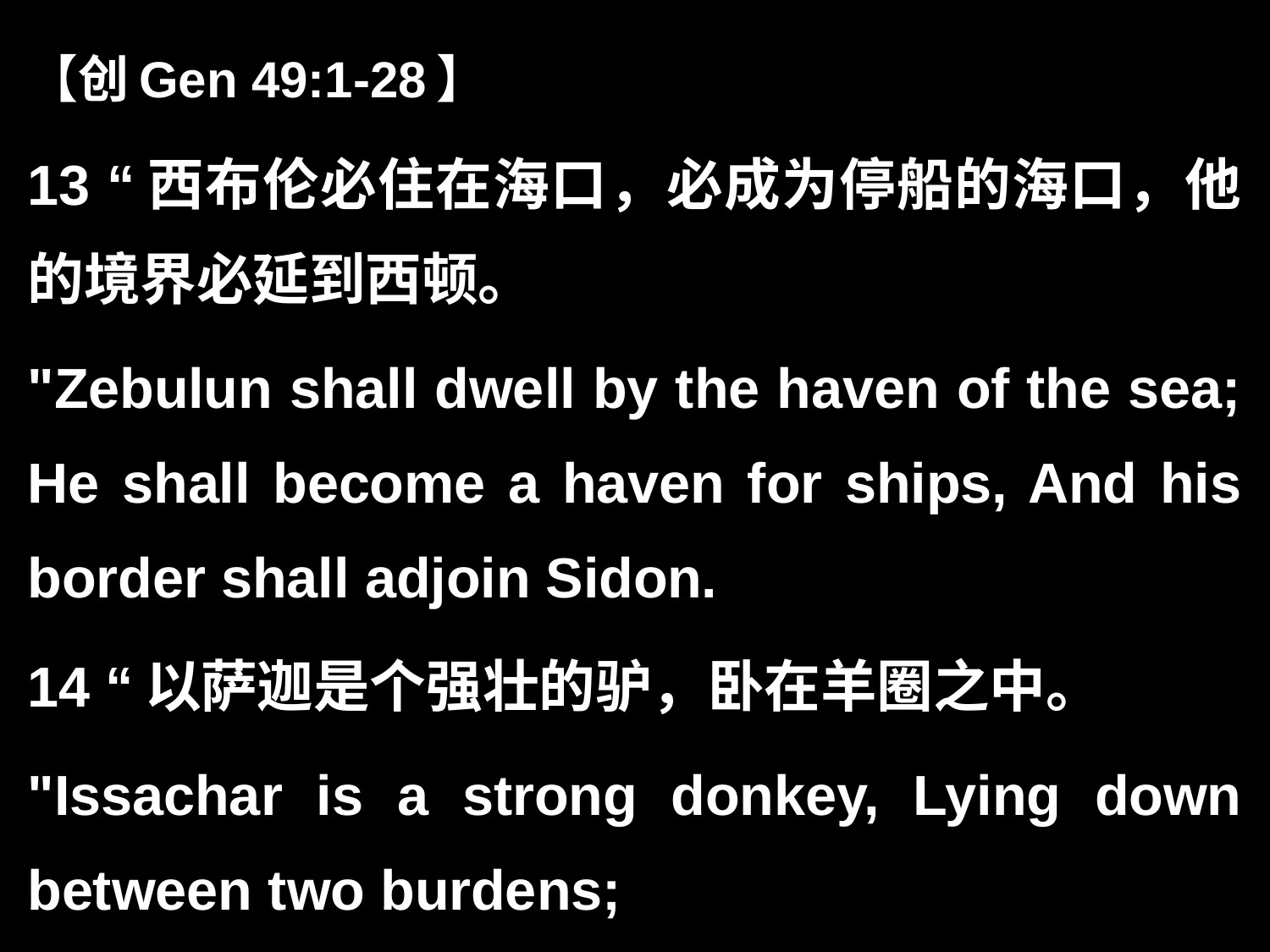

【创Gen 49:1-28】
13 “西布伦必住在海口，必成为停船的海口，他的境界必延到西顿。
"Zebulun shall dwell by the haven of the sea; He shall become a haven for ships, And his border shall adjoin Sidon.
14 “以萨迦是个强壮的驴，卧在羊圈之中。
"Issachar is a strong donkey, Lying down between two burdens;